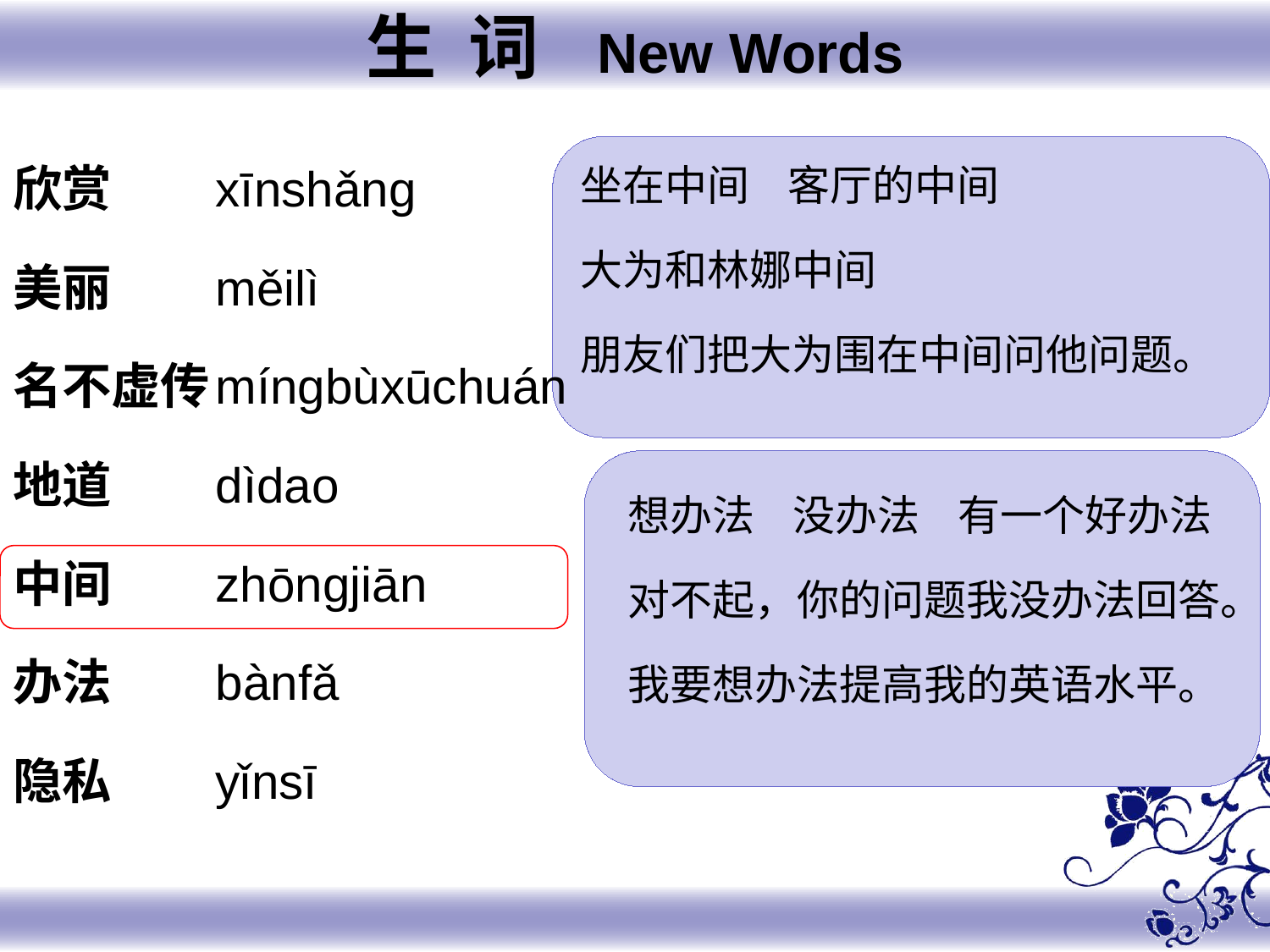

生  词   New Words
xīnshǎng
měilì
míngbùxūchuán
dìdao
zhōngjiān
bànfǎ
yǐnsī
欣赏
美丽
名不虚传
地道
中间
办法
隐私
坐在中间    客厅的中间
大为和林娜中间
朋友们把大为围在中间问他问题。

想办法    没办法    有一个好办法
对不起，你的问题我没办法回答。
我要想办法提高我的英语水平。